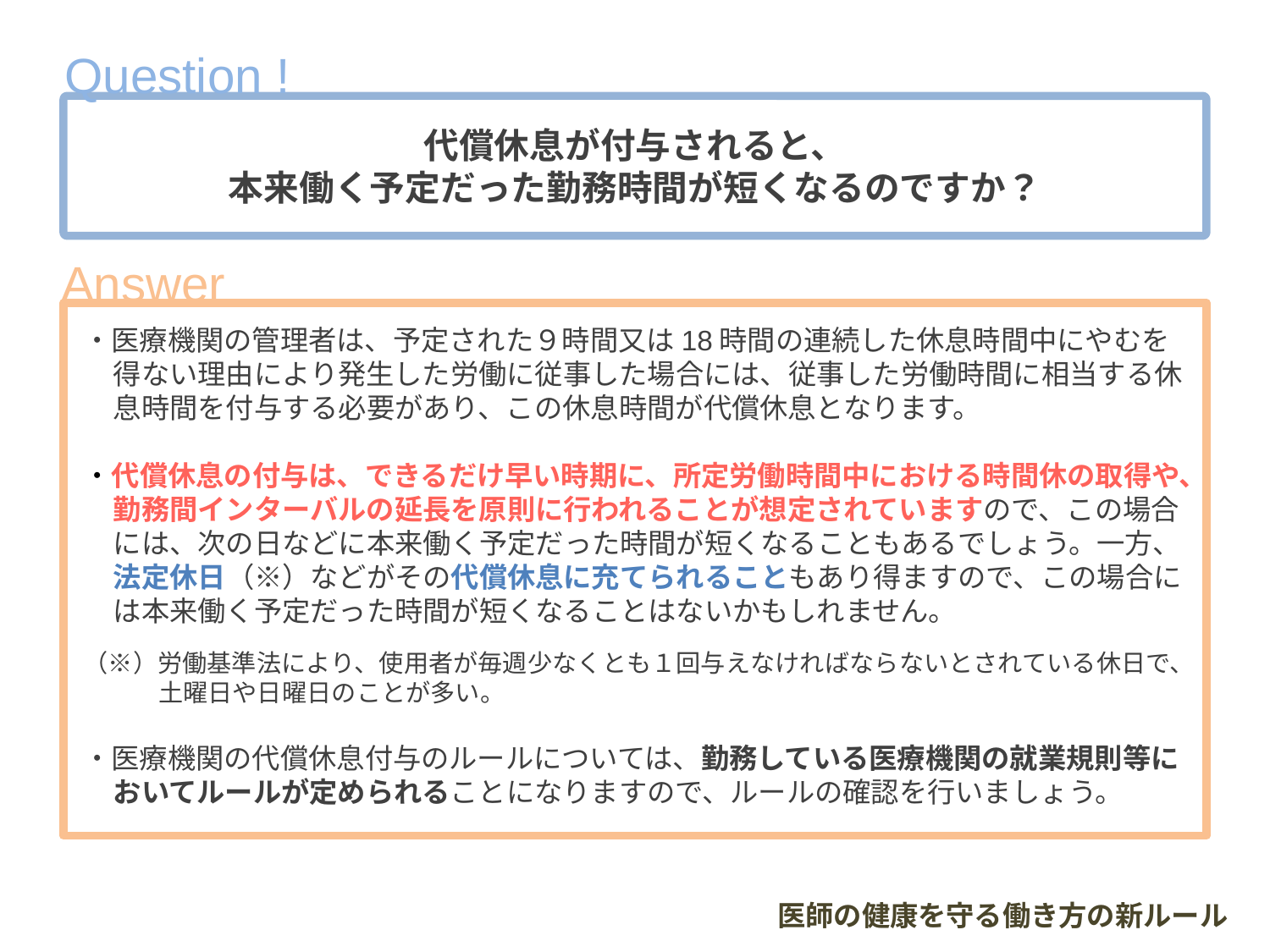

Question !
代償休息が付与されると、
本来働く予定だった勤務時間が短くなるのですか？
Answer
・医療機関の管理者は、予定された９時間又は18時間の連続した休息時間中にやむを得ない理由により発生した労働に従事した場合には、従事した労働時間に相当する休息時間を付与する必要があり、この休息時間が代償休息となります。

・代償休息の付与は、できるだけ早い時期に、所定労働時間中における時間休の取得や、勤務間インターバルの延長を原則に行われることが想定されていますので、この場合には、次の日などに本来働く予定だった時間が短くなることもあるでしょう。一方、法定休日（※）などがその代償休息に充てられることもあり得ますので、この場合には本来働く予定だった時間が短くなることはないかもしれません。
（※）労働基準法により、使用者が毎週少なくとも１回与えなければならないとされている休日で、土曜日や日曜日のことが多い。

・医療機関の代償休息付与のルールについては、勤務している医療機関の就業規則等においてルールが定められることになりますので、ルールの確認を行いましょう。
医師の健康を守る働き方の新ルール